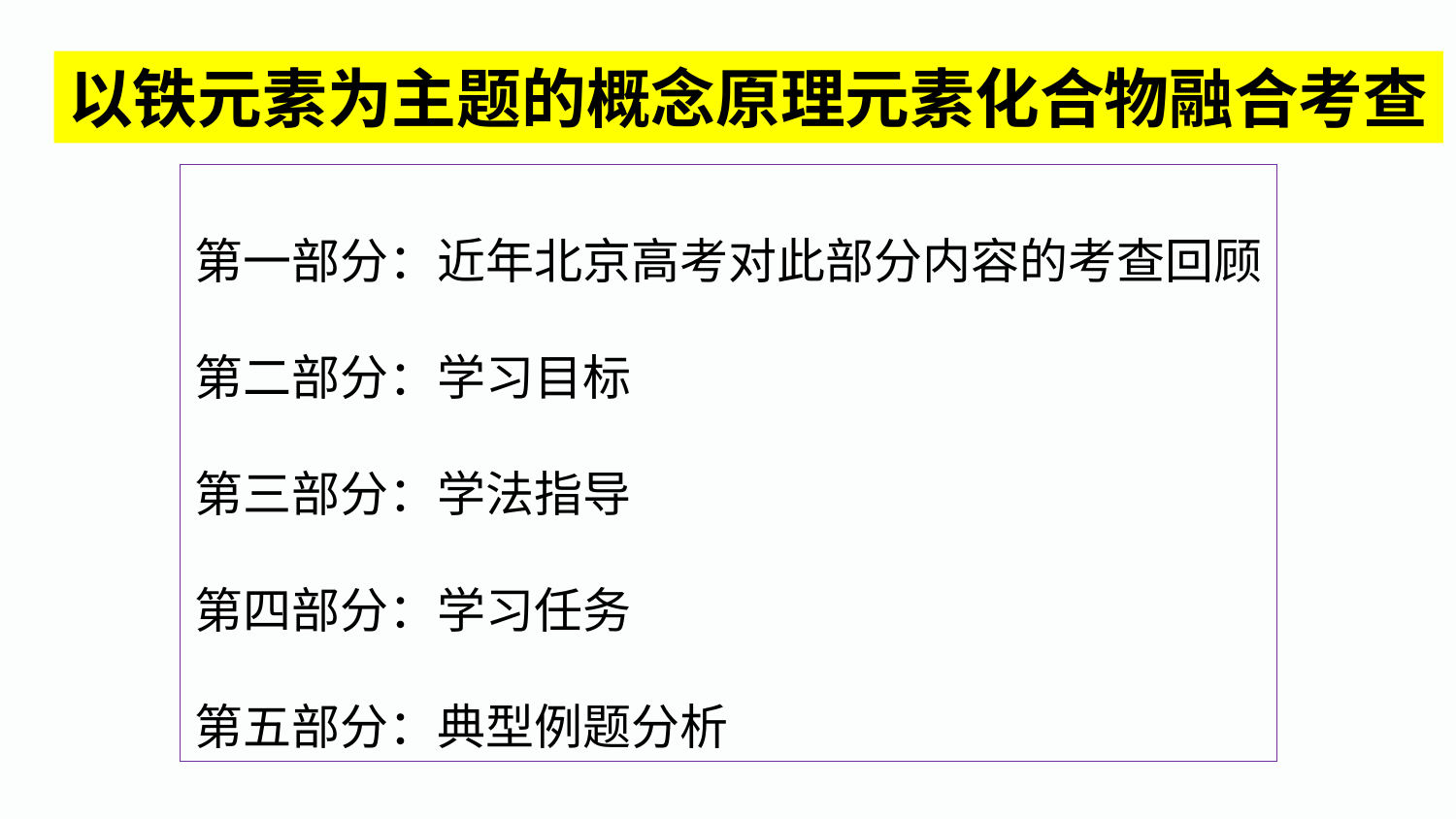

以铁元素为主题的概念原理元素化合物融合考查
第一部分：近年北京高考对此部分内容的考查回顾
第二部分：学习目标
第三部分：学法指导
第四部分：学习任务
第五部分：典型例题分析